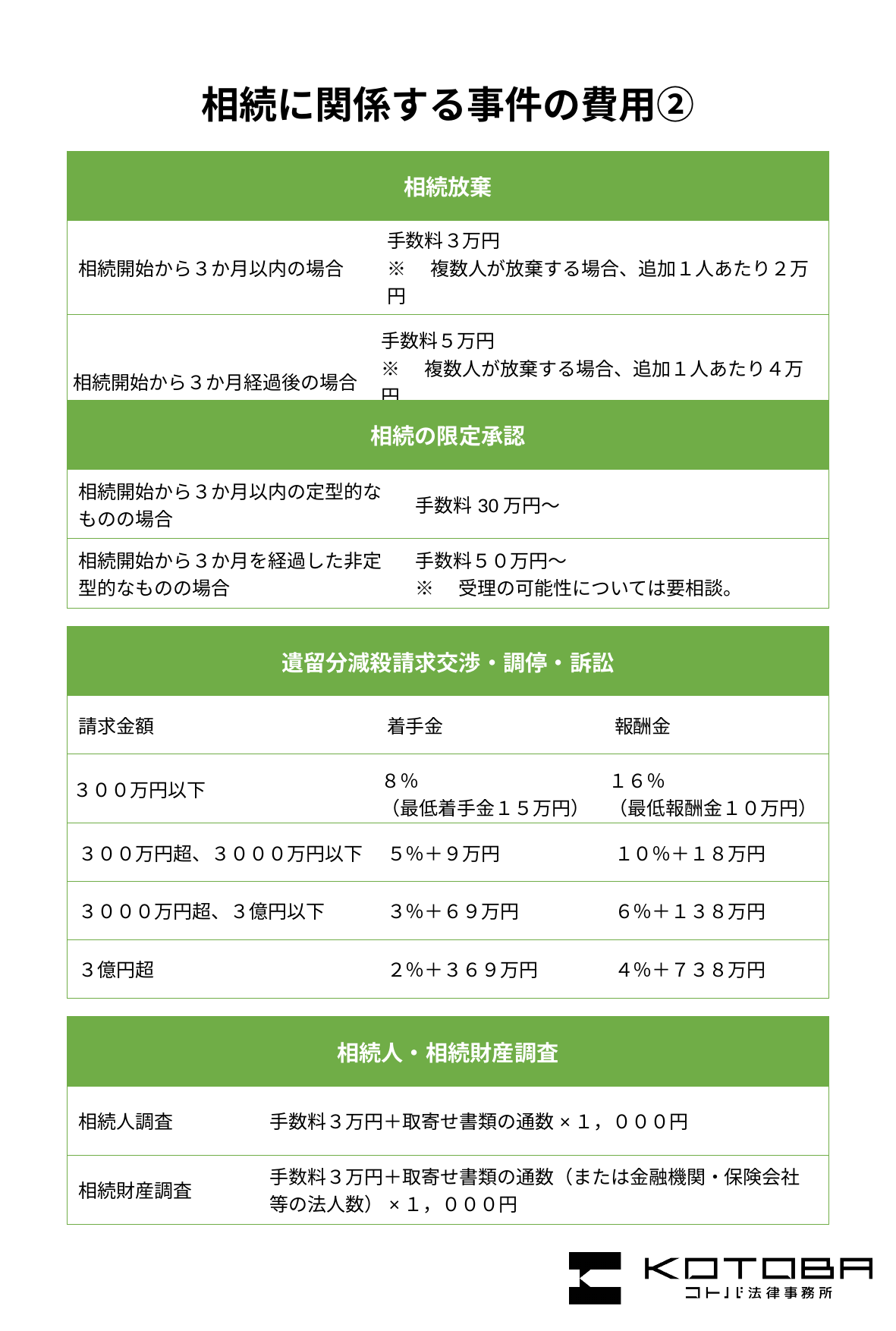

相続に関係する事件の費用②
| 相続放棄 |  |
| --- | --- |
| 相続開始から３か月以内の場合 | 手数料３万円 ※　複数人が放棄する場合、追加１人あたり２万円 |
| 相続開始から３か月経過後の場合 | 手数料５万円 ※　複数人が放棄する場合、追加１人あたり４万円 ※　受理の可能性については要相談。 |
| 相続の限定承認 |  |
| --- | --- |
| 相続開始から３か月以内の定型的なものの場合 | 手数料30万円～ |
| 相続開始から３か月を経過した非定型的なものの場合 | 手数料５０万円～ ※　受理の可能性については要相談。 |
| 遺留分減殺請求交渉・調停・訴訟 |  |  |
| --- | --- | --- |
| 請求金額 | 着手金 | 報酬金 |
| ３００万円以下 | ８％ （最低着手金１５万円） | １６％ （最低報酬金１０万円） |
| ３００万円超、３０００万円以下 | ５％＋９万円 | １０％＋１８万円 |
| ３０００万円超、３億円以下 | ３％＋６９万円 | ６％＋１３８万円 |
| ３億円超 | ２％＋３６９万円 | ４％＋７３８万円 |
| 相続人・相続財産調査 |  |
| --- | --- |
| 相続人調査 | 手数料３万円＋取寄せ書類の通数×１，０００円 |
| 相続財産調査 | 手数料３万円＋取寄せ書類の通数（または金融機関・保険会社等の法人数）×１，０００円 |